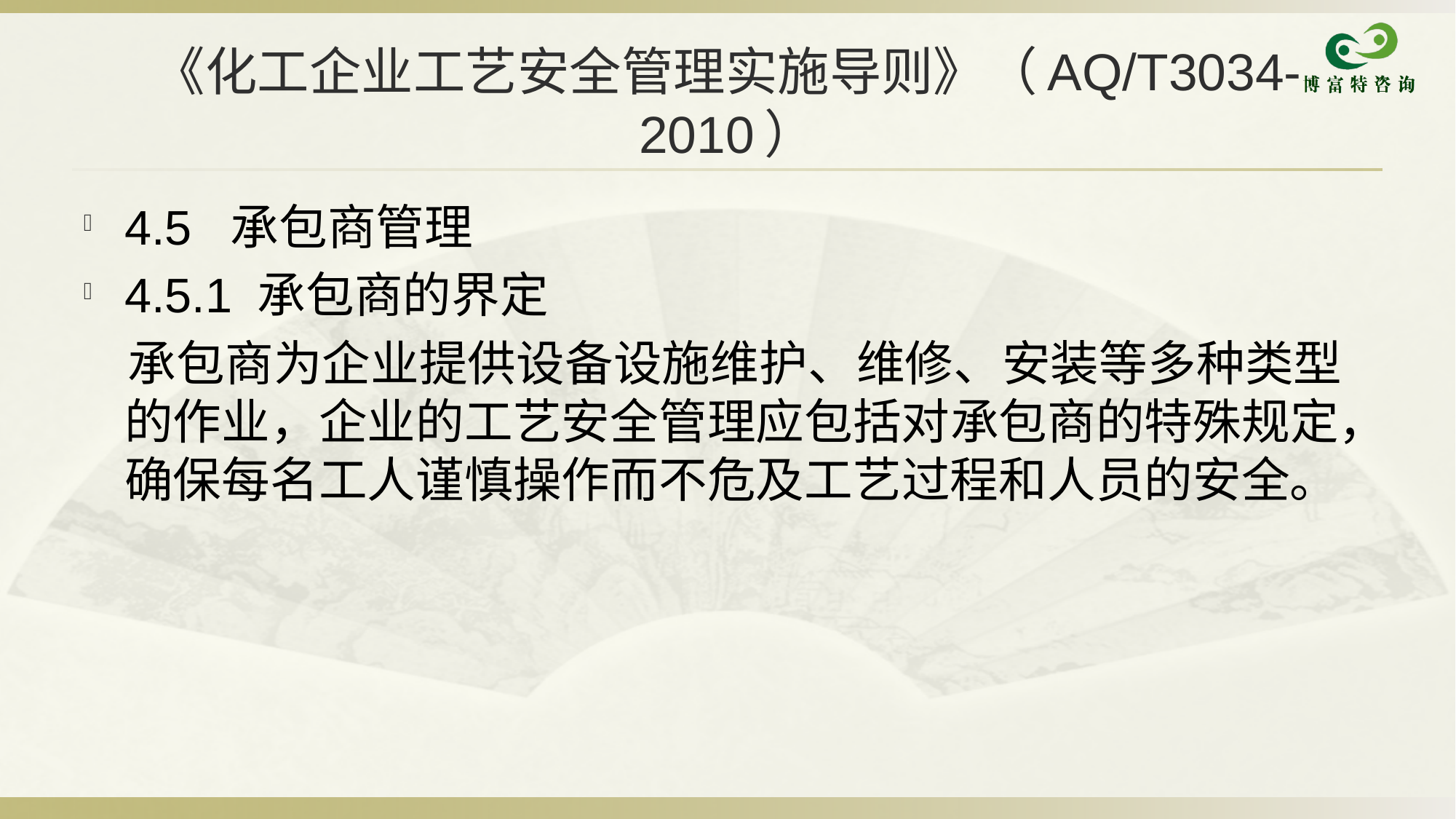

# 《化工企业工艺安全管理实施导则》（AQ/T3034-2010）
4.5  承包商管理
4.5.1 承包商的界定
   承包商为企业提供设备设施维护、维修、安装等多种类型的作业，企业的工艺安全管理应包括对承包商的特殊规定，确保每名工人谨慎操作而不危及工艺过程和人员的安全。